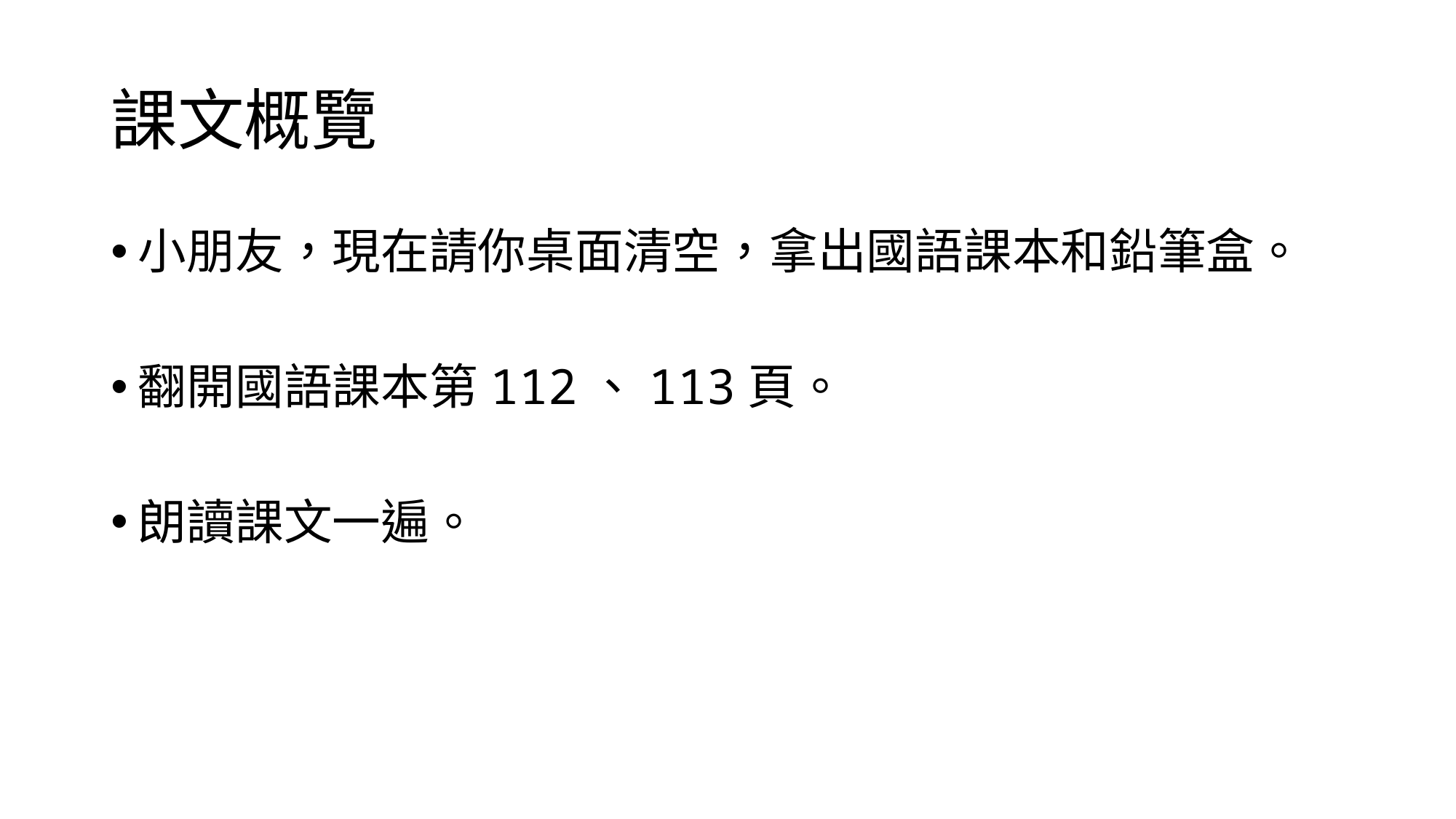

# 課文概覽
小朋友，現在請你桌面清空，拿出國語課本和鉛筆盒。

翻開國語課本第112、113頁。

朗讀課文一遍。